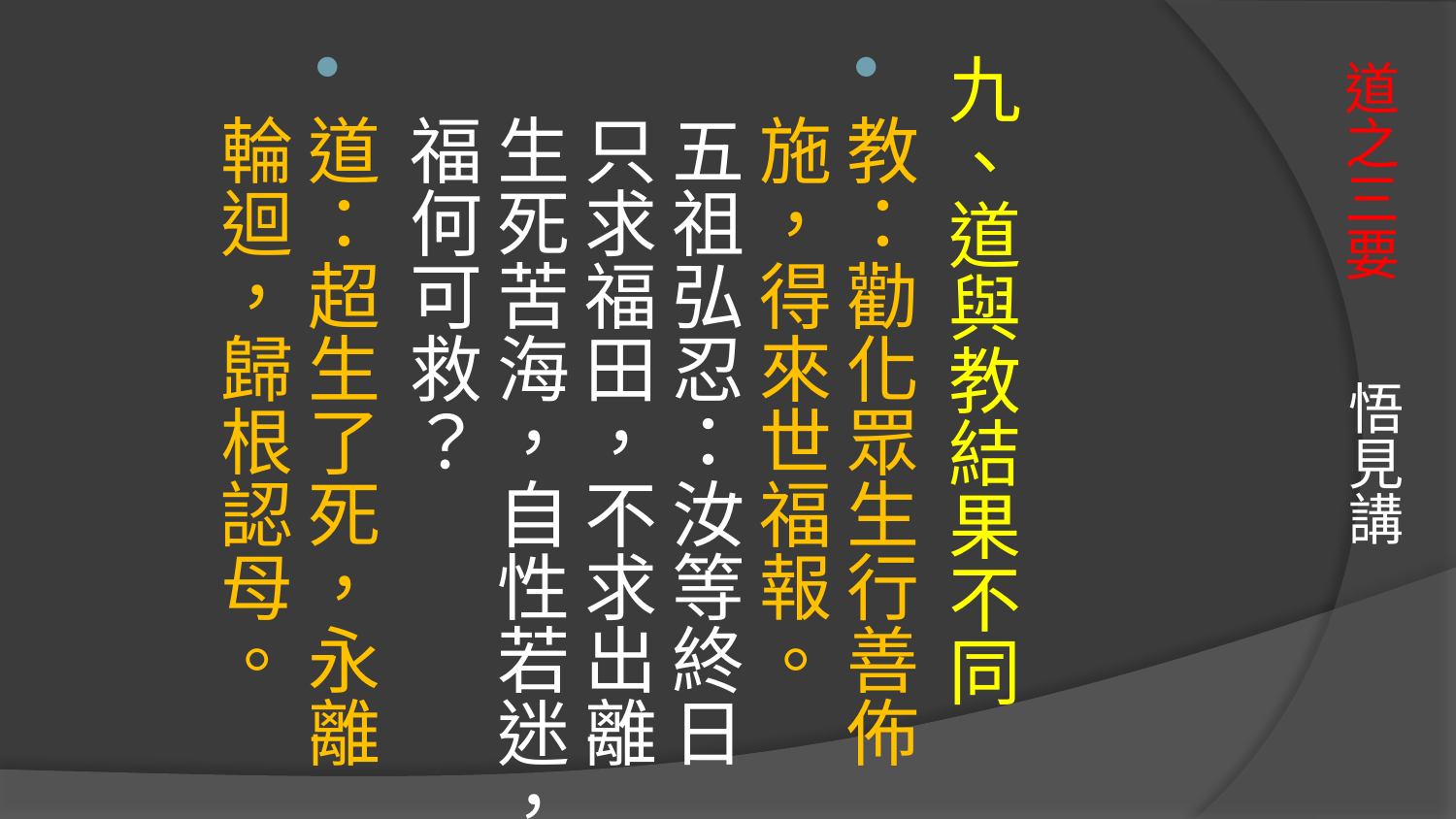

九、道與教結果不同
教：勸化眾生行善佈施，得來世福報。
五祖弘忍：汝等終日只求福田，不求出離生死苦海，自性若迷，福何可救？
道：超生了死，永離輪迴，歸根認母。

# 道之三要        悟見講